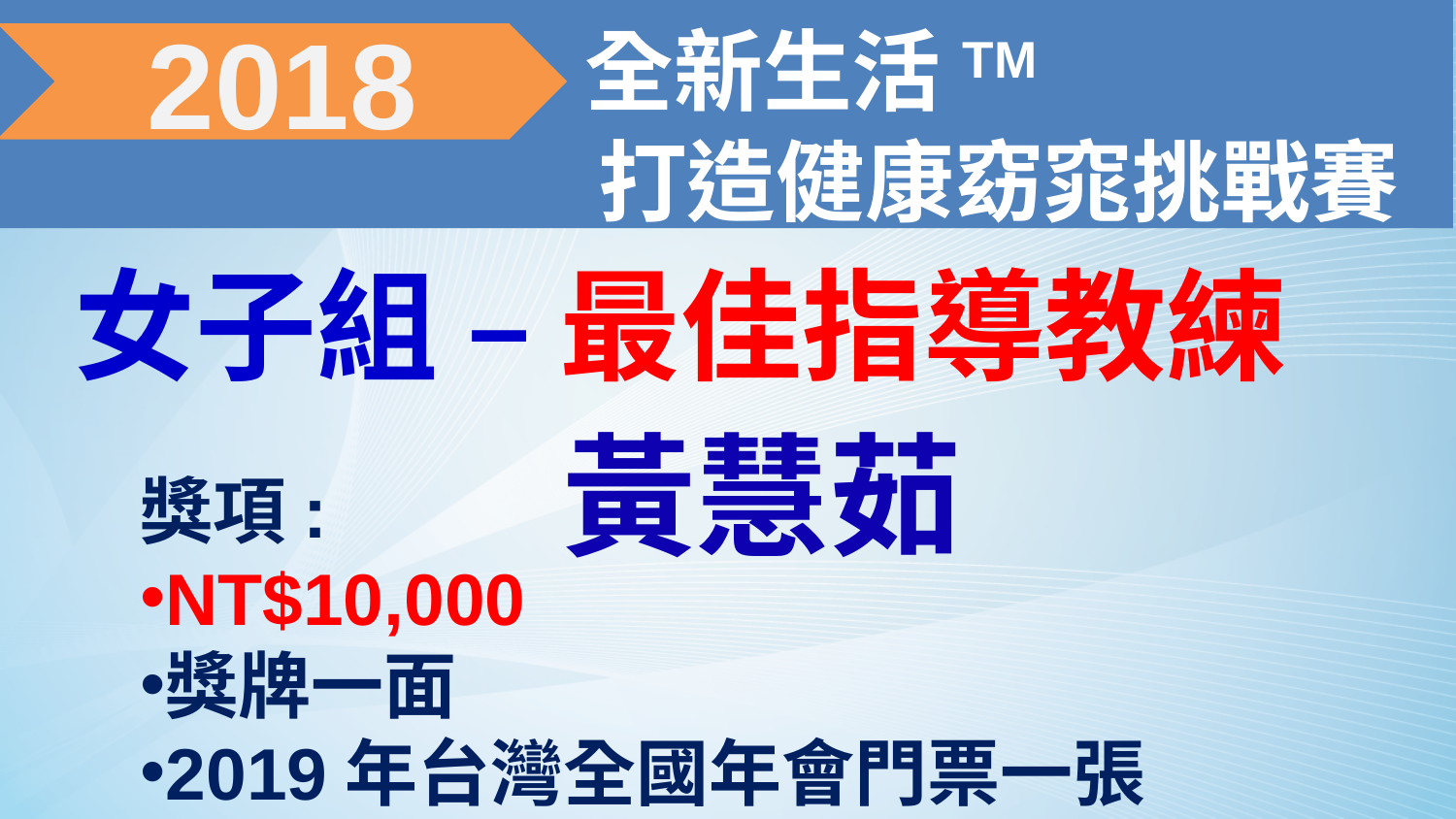

全新生活TM
                          打造健康窈窕挑戰賽
2018
女子組 – 最佳指導教練
黃慧茹
獎項:
NT$10,000
獎牌一面
2019年台灣全國年會門票一張